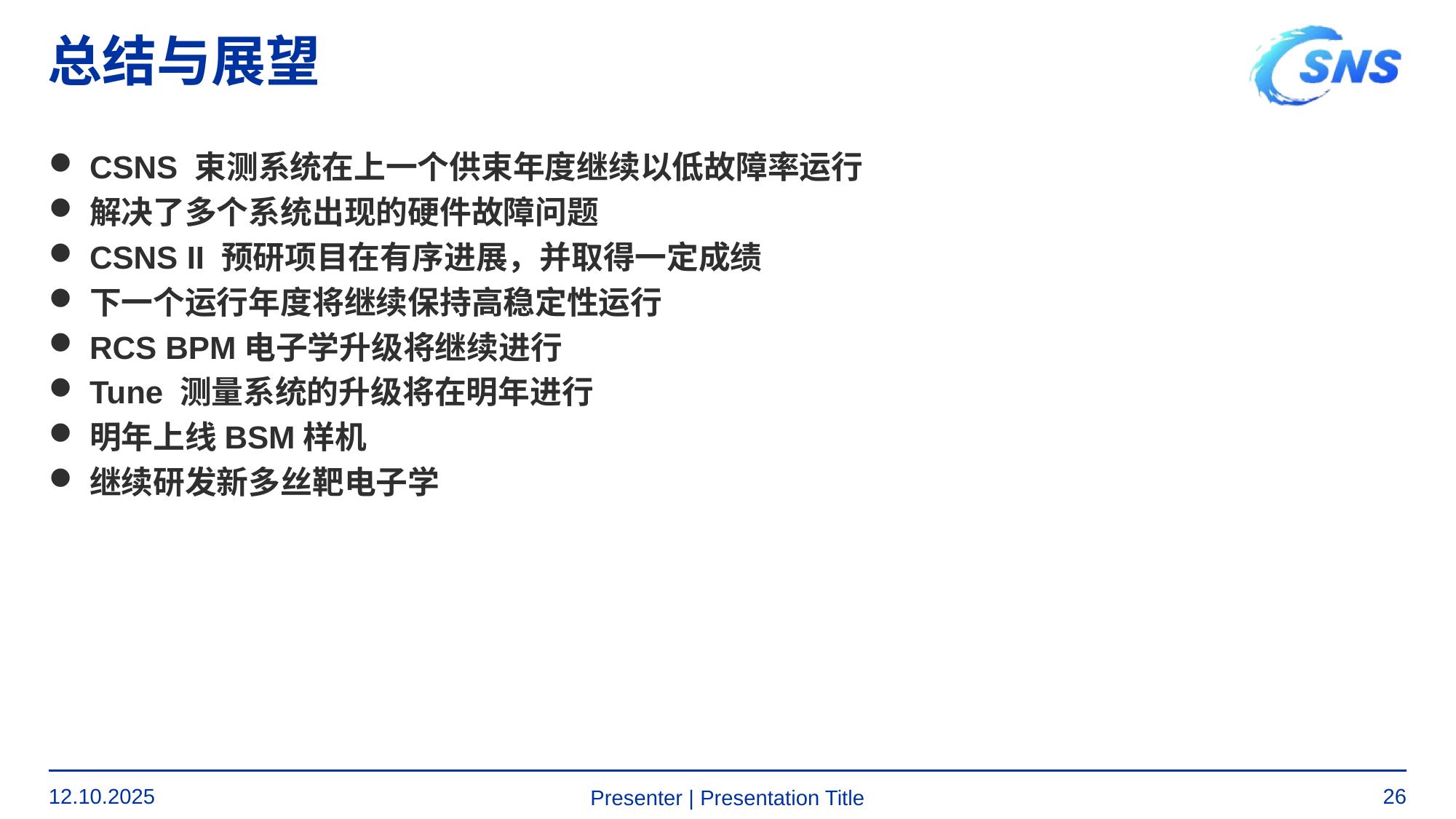

# 总结与展望
CSNS 束测系统在上一个供束年度继续以低故障率运行
解决了多个系统出现的硬件故障问题
CSNS II 预研项目在有序进展，并取得一定成绩
下一个运行年度将继续保持高稳定性运行
RCS BPM电子学升级将继续进行
Tune 测量系统的升级将在明年进行
明年上线BSM样机
继续研发新多丝靶电子学

12.10.2025
26
Presenter | Presentation Title